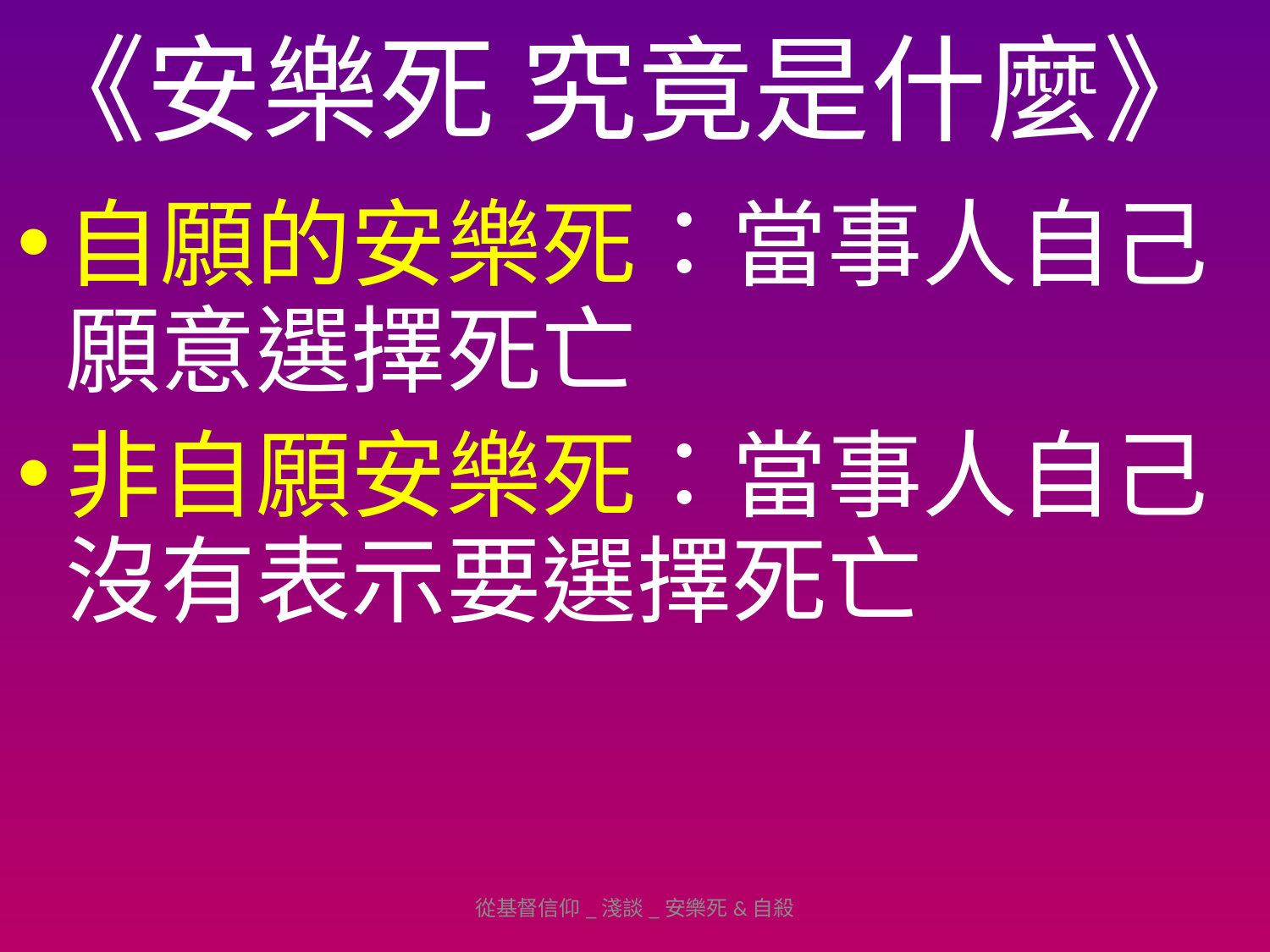

# 《安樂死 究竟是什麼》
自願的安樂死：當事人自己願意選擇死亡
非自願安樂死：當事人自己沒有表示要選擇死亡
從基督信仰_淺談_安樂死&自殺